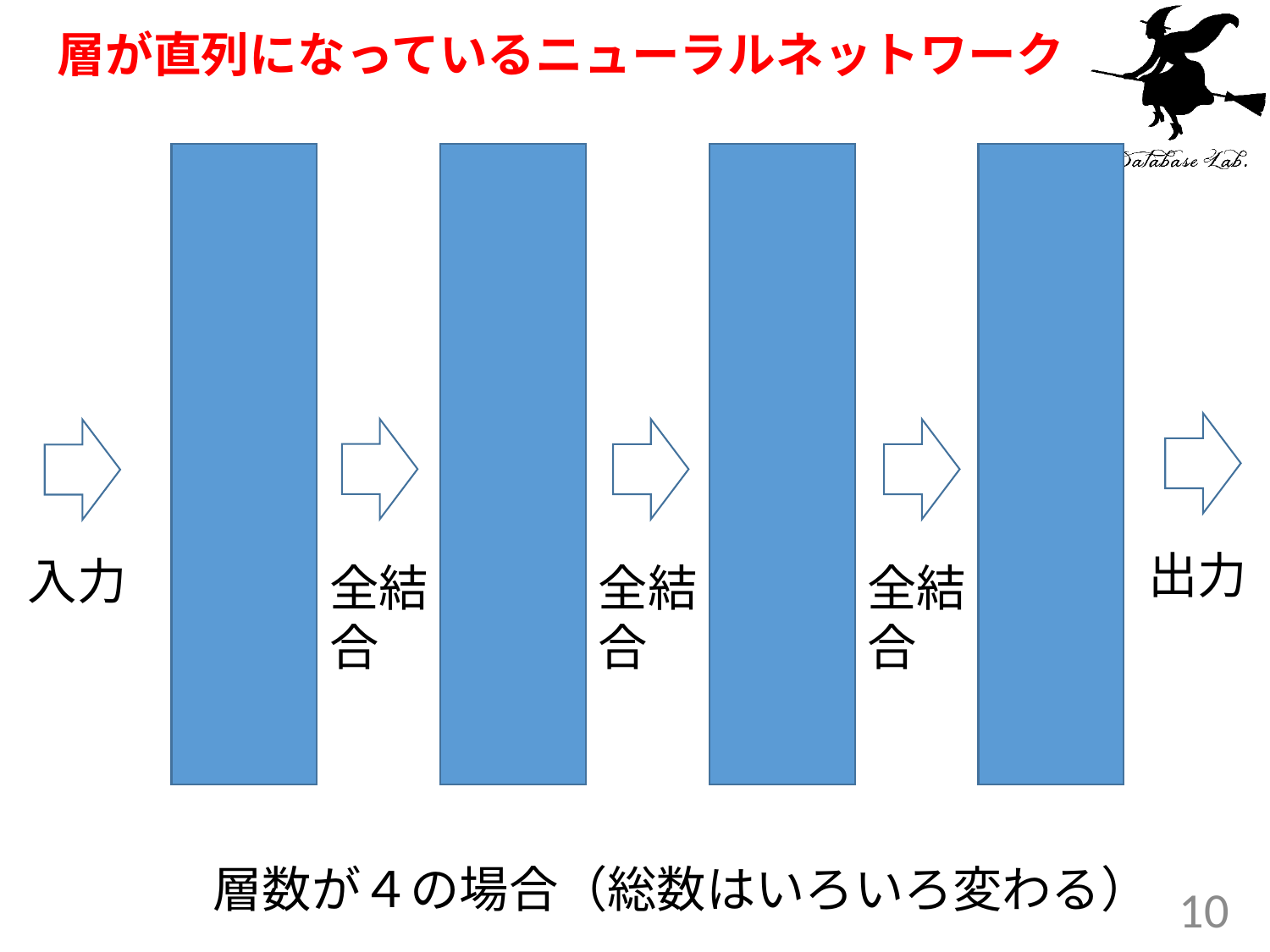

# 層が直列になっているニューラルネットワーク

出力
入力
全結合
全結合
全結合
層数が４の場合（総数はいろいろ変わる）
10